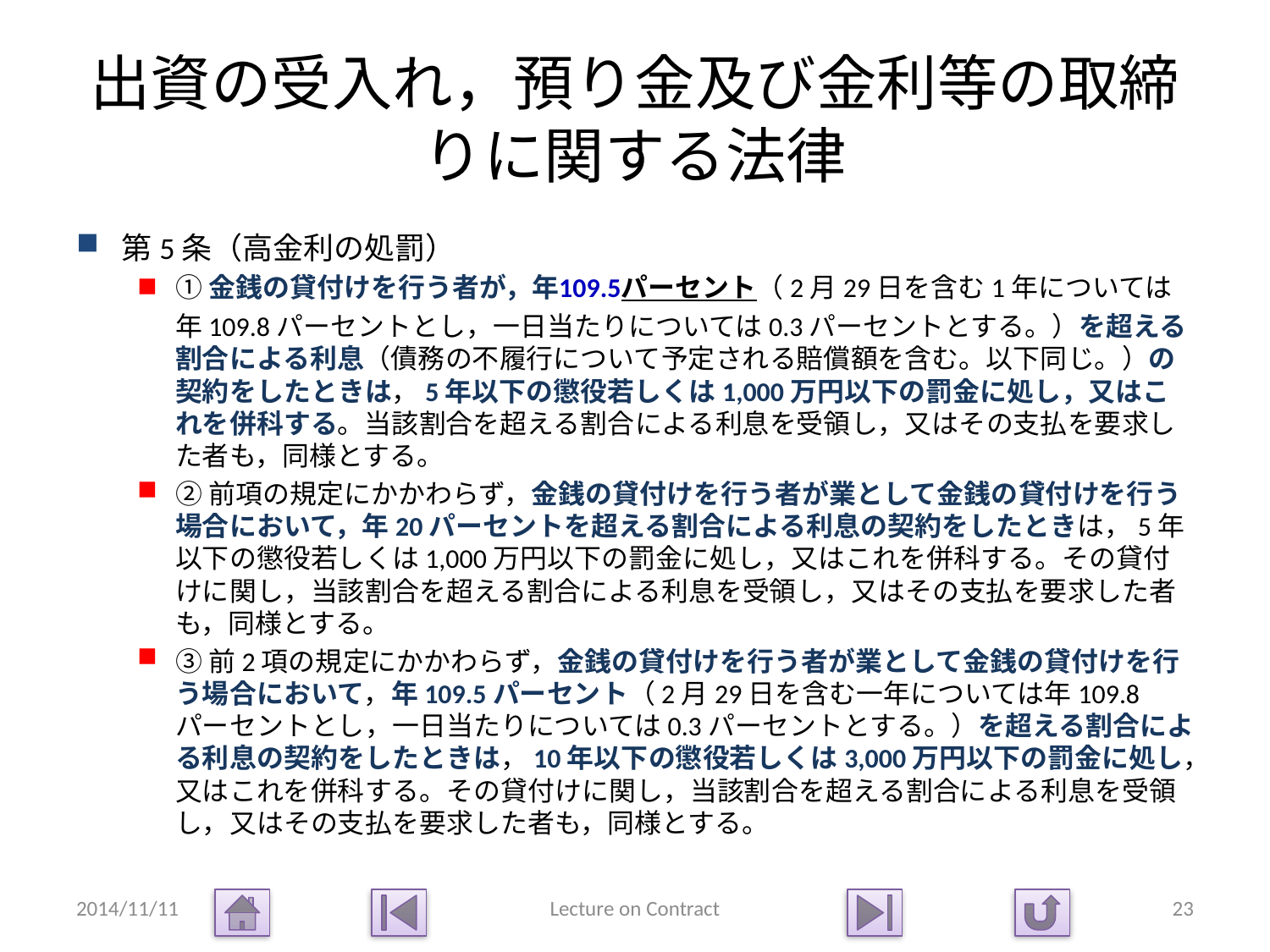

# 出資の受入れ，預り金及び金利等の取締りに関する法律
第5条（高金利の処罰）
①金銭の貸付けを行う者が，年109.5パーセント（2月29日を含む1年については年109.8パーセントとし，一日当たりについては0.3パーセントとする。）を超える割合による利息（債務の不履行について予定される賠償額を含む。以下同じ。）の契約をしたときは，5年以下の懲役若しくは1,000万円以下の罰金に処し，又はこれを併科する。当該割合を超える割合による利息を受領し，又はその支払を要求した者も，同様とする。
②前項の規定にかかわらず，金銭の貸付けを行う者が業として金銭の貸付けを行う場合において，年20パーセントを超える割合による利息の契約をしたときは，5年以下の懲役若しくは1,000万円以下の罰金に処し，又はこれを併科する。その貸付けに関し，当該割合を超える割合による利息を受領し，又はその支払を要求した者も，同様とする。
③前2項の規定にかかわらず，金銭の貸付けを行う者が業として金銭の貸付けを行う場合において，年109.5パーセント（2月29日を含む一年については年109.8パーセントとし，一日当たりについては0.3パーセントとする。）を超える割合による利息の契約をしたときは，10年以下の懲役若しくは3,000万円以下の罰金に処し，又はこれを併科する。その貸付けに関し，当該割合を超える割合による利息を受領し，又はその支払を要求した者も，同様とする。
2014/11/11
Lecture on Contract
23